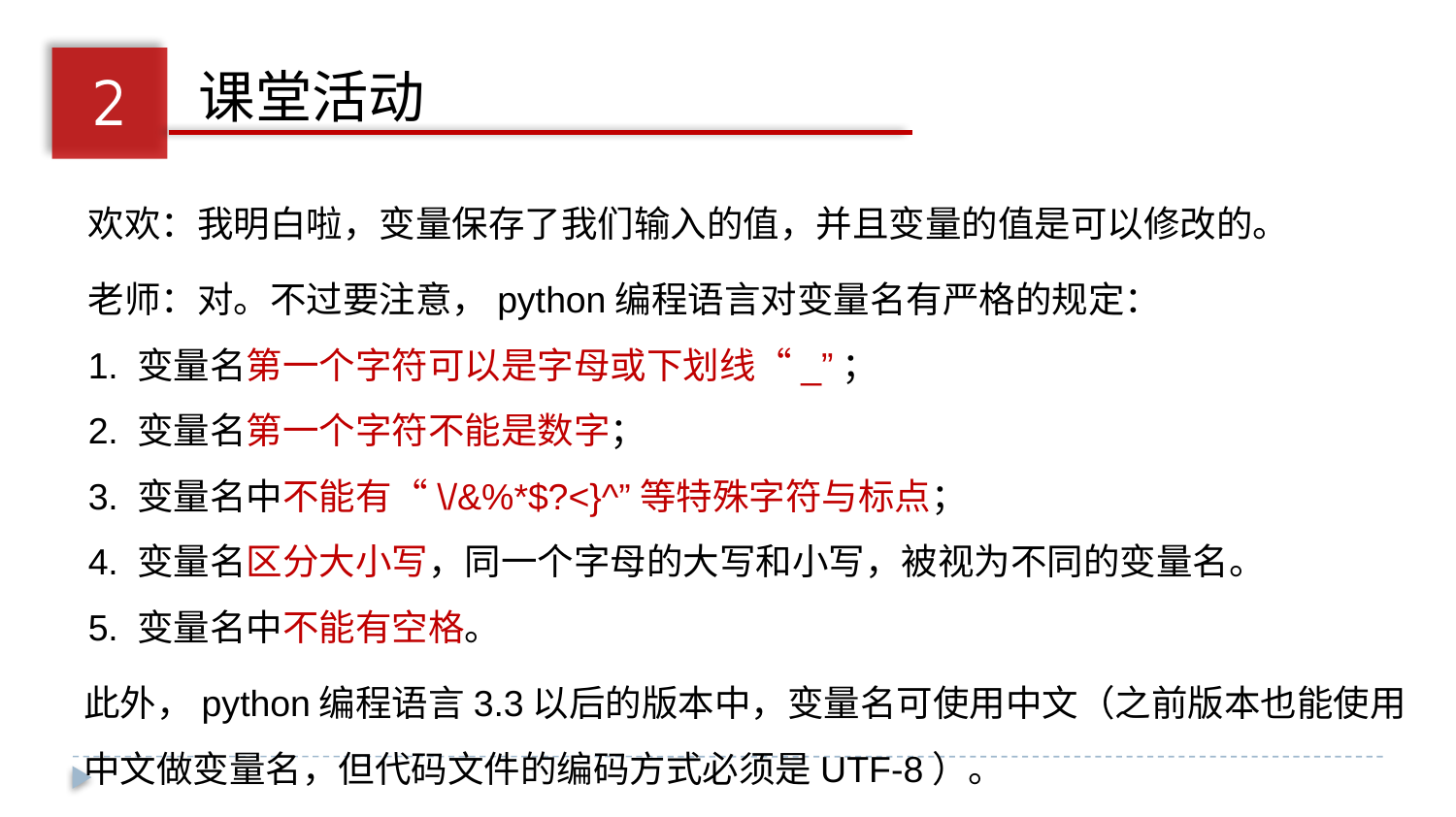

2
课堂活动
欢欢：我明白啦，变量保存了我们输入的值，并且变量的值是可以修改的。
老师：对。不过要注意，python编程语言对变量名有严格的规定：
1. 变量名第一个字符可以是字母或下划线“_”；
2. 变量名第一个字符不能是数字；
3. 变量名中不能有“\/&%*$?<}^”等特殊字符与标点；
4. 变量名区分大小写，同一个字母的大写和小写，被视为不同的变量名。
5. 变量名中不能有空格。
此外，python编程语言3.3以后的版本中，变量名可使用中文（之前版本也能使用中文做变量名，但代码文件的编码方式必须是UTF-8）。